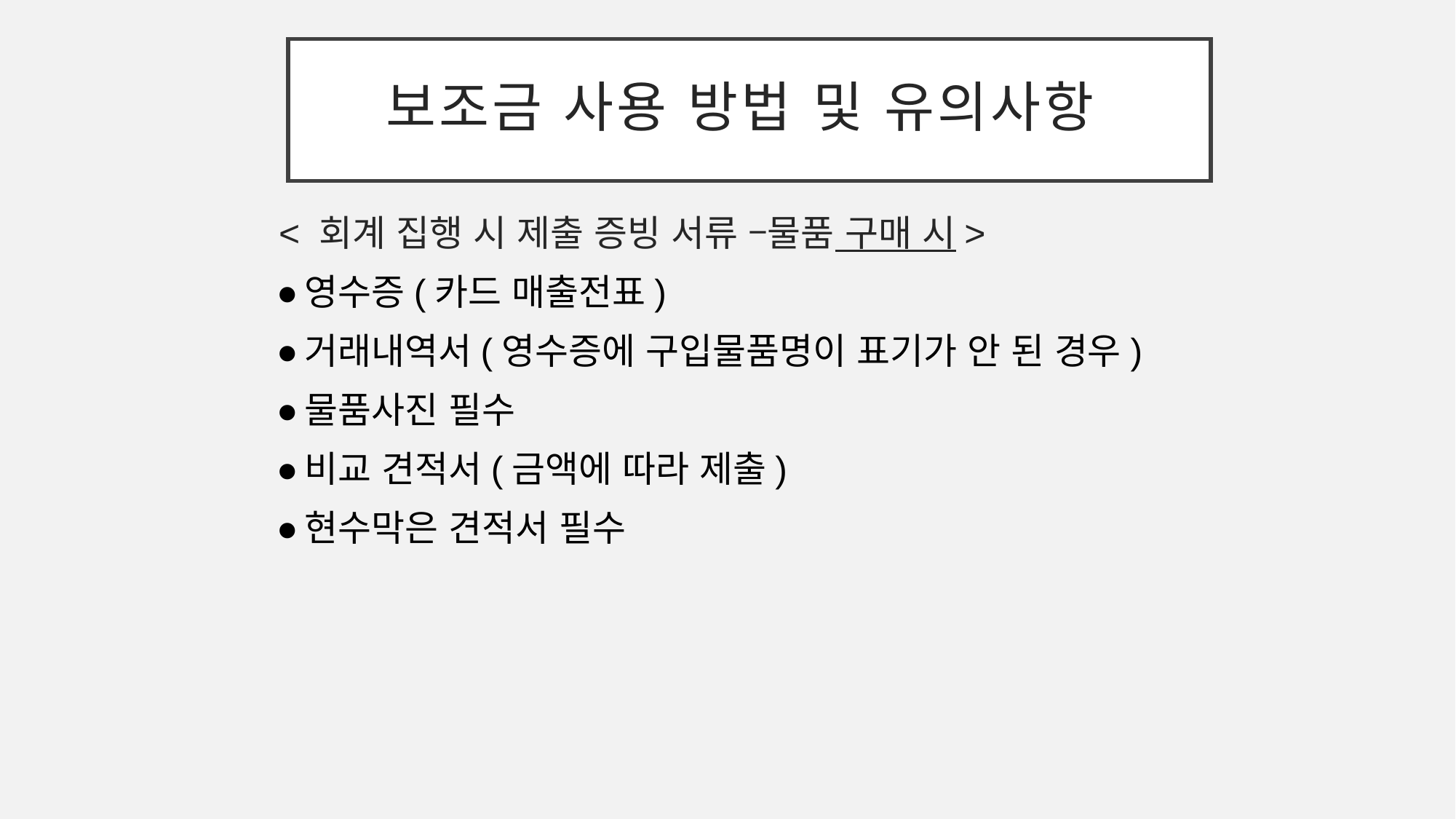

# 보조금 사용 방법 및 유의사항
< 회계 집행 시 제출 증빙 서류 –물품 구매 시>
⦁영수증(카드 매출전표)
⦁거래내역서(영수증에 구입물품명이 표기가 안 된 경우)
⦁물품사진 필수
⦁비교 견적서(금액에 따라 제출)
⦁현수막은 견적서 필수